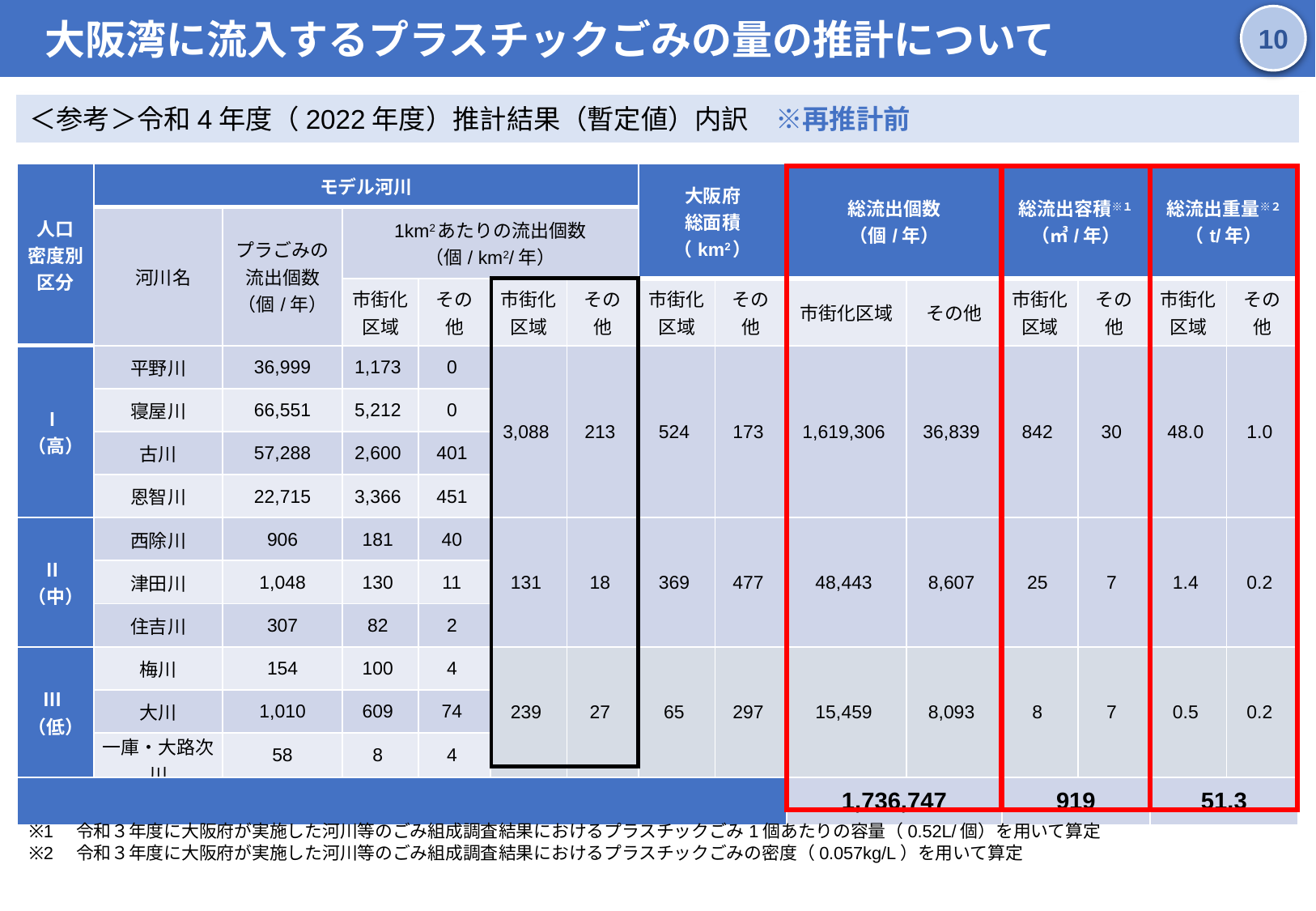

大阪湾に流入するプラスチックごみの量の推計について
10
＜参考＞令和4年度（2022年度）推計結果（暫定値）内訳　※再推計前
| 人口 密度別区分 | モデル河川 |  |  |  |  |  | 大阪府 総面積 （km2） |  | 総流出個数 （個/年） |  | 総流出容積※１ （㎥/年） |  | 総流出重量※２ （t/年） |  |
| --- | --- | --- | --- | --- | --- | --- | --- | --- | --- | --- | --- | --- | --- | --- |
|  | 河川名 | プラごみの 流出個数 （個/年） | 1km2あたりの流出個数 （個/ km2/年） |  |  |  |  |  |  |  |  |  |  |  |
|  |  |  | 市街化 区域 | その他 | 市街化 区域 | その他 | 市街化 区域 | その他 | 市街化区域 | その他 | 市街化 区域 | その他 | 市街化 区域 | その他 |
| Ⅰ（高） | 平野川 | 36,999 | 1,173 | 0 | 3,088 | 213 | 524 | 173 | 1,619,306 | 36,839 | 842 | 30 | 48.0 | 1.0 |
|  | 寝屋川 | 66,551 | 5,212 | 0 |  |  |  |  |  |  |  |  |  |  |
|  | 古川 | 57,288 | 2,600 | 401 |  |  |  |  |  |  |  |  |  |  |
|  | 恩智川 | 22,715 | 3,366 | 451 |  |  |  |  |  |  |  |  |  |  |
| Ⅱ（中） | 西除川 | 906 | 181 | 40 | 131 | 18 | 369 | 477 | 48,443 | 8,607 | 25 | 7 | 1.4 | 0.2 |
|  | 津田川 | 1,048 | 130 | 11 |  |  |  |  |  |  |  |  |  |  |
|  | 住吉川 | 307 | 82 | 2 |  |  |  |  |  |  |  |  |  |  |
| Ⅲ（低） | 梅川 | 154 | 100 | 4 | 239 | 27 | 65 | 297 | 15,459 | 8,093 | 8 | 7 | 0.5 | 0.2 |
|  | 大川 | 1,010 | 609 | 74 |  |  |  |  |  |  |  |  |  |  |
|  | 一庫・大路次川 | 58 | 8 | 4 |  |  |  |  |  |  |  |  |  |  |
|  |  |  |  |  |  |  |  |  | 1,736,747 |  | 919 |  | 51.3 |  |

※1	令和３年度に大阪府が実施した河川等のごみ組成調査結果におけるプラスチックごみ1個あたりの容量（0.52L/個）を用いて算定
※2	令和３年度に大阪府が実施した河川等のごみ組成調査結果におけるプラスチックごみの密度（0.057kg/L）を用いて算定